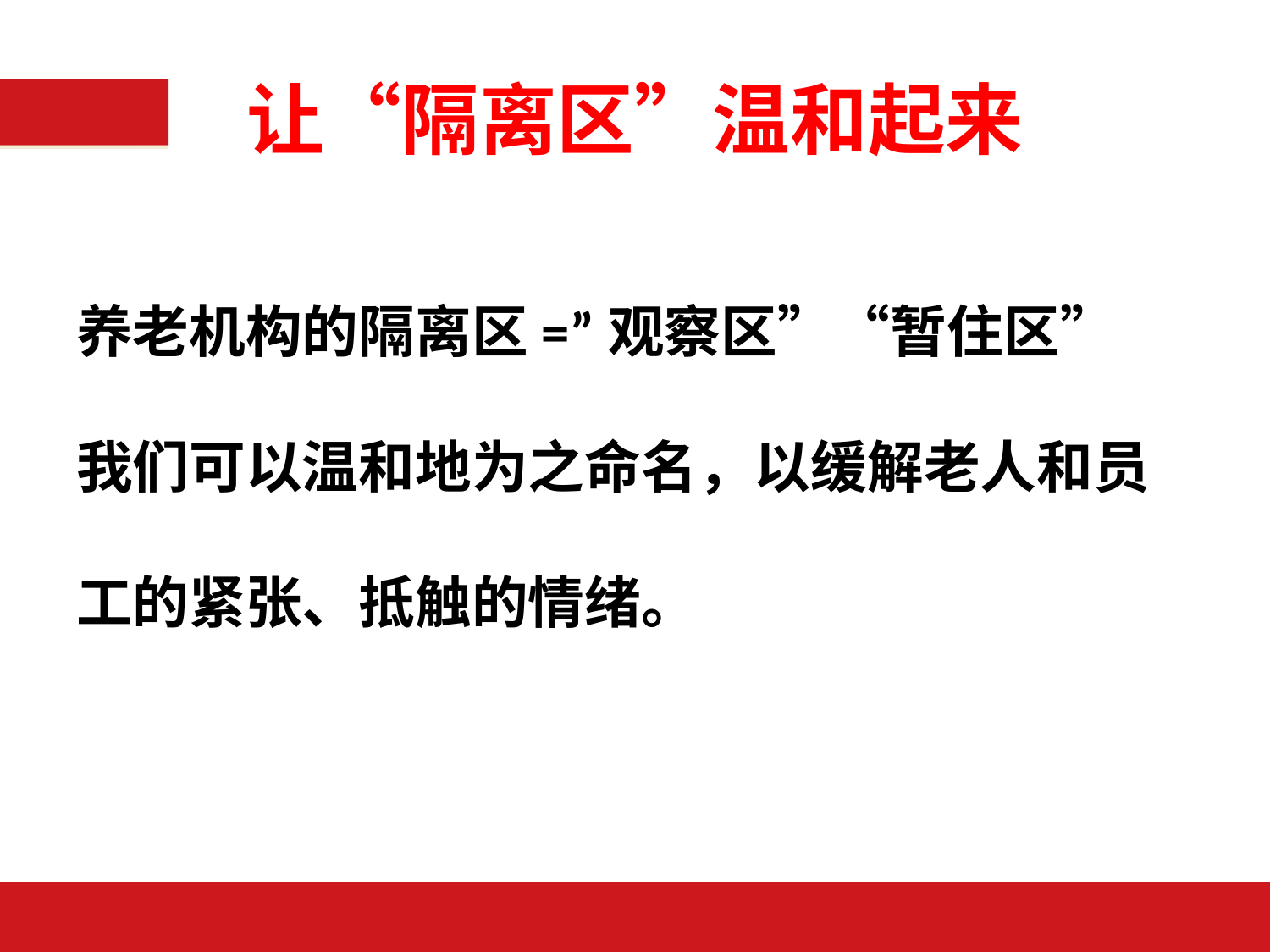

# 让“隔离区”温和起来
养老机构的隔离区=”观察区”“暂住区”
我们可以温和地为之命名，以缓解老人和员工的紧张、抵触的情绪。